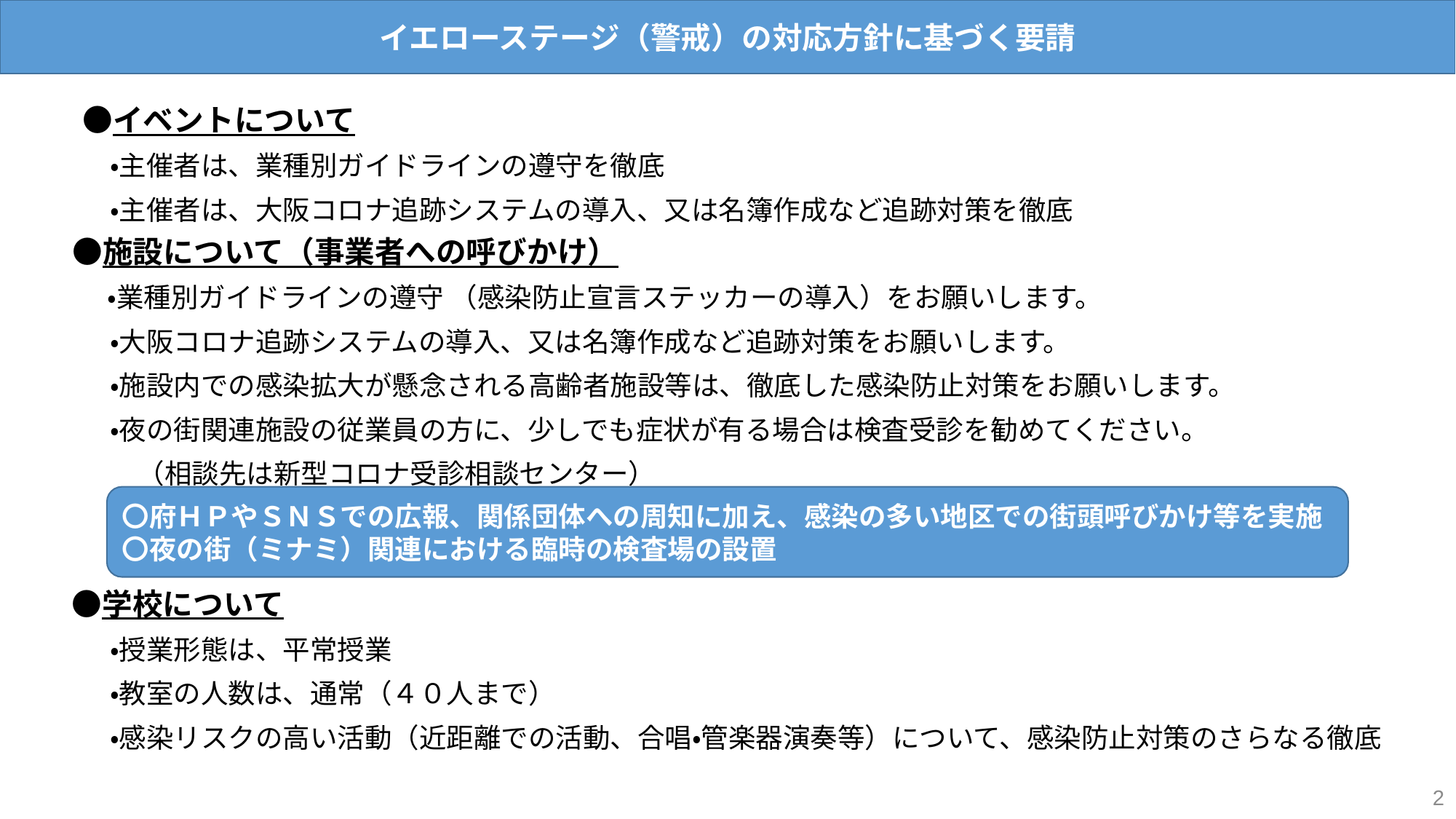

イエローステージ（警戒）の対応方針に基づく要請
　　●イベントについて
　　　・主催者は、業種別ガイドラインの遵守を徹底
　　　・主催者は、大阪コロナ追跡システムの導入、又は名簿作成など追跡対策を徹底
　  ●施設について（事業者への呼びかけ）
　　    ・業種別ガイドラインの遵守 （感染防止宣言ステッカーの導入）をお願いします。
　　　・大阪コロナ追跡システムの導入、又は名簿作成など追跡対策をお願いします。
　　　・施設内での感染拡大が懸念される高齢者施設等は、徹底した感染防止対策をお願いします。
　　　・夜の街関連施設の従業員の方に、少しでも症状が有る場合は検査受診を勧めてください。
　　　　（相談先は新型コロナ受診相談センター）

　  ●学校について
　　　・授業形態は、平常授業
　　　・教室の人数は、通常（４０人まで）
　　　・感染リスクの高い活動（近距離での活動、合唱・管楽器演奏等）について、感染防止対策のさらなる徹底
〇府ＨＰやＳＮＳでの広報、関係団体への周知に加え、感染の多い地区での街頭呼びかけ等を実施
〇夜の街（ミナミ）関連における臨時の検査場の設置
2